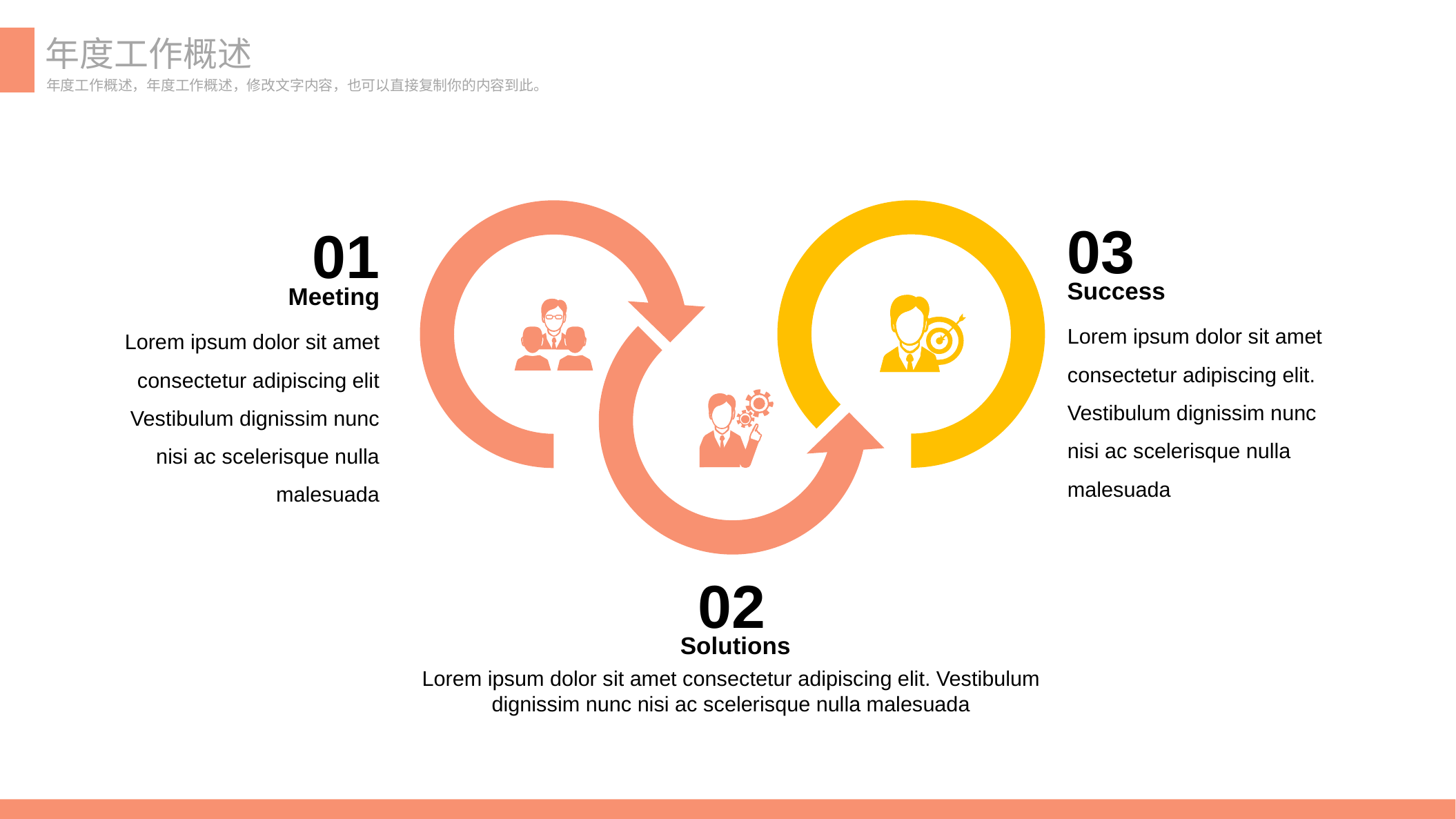

年度工作概述
年度工作概述，年度工作概述，修改文字内容，也可以直接复制你的内容到此。

03
Success
Lorem ipsum dolor sit amet consectetur adipiscing elit. Vestibulum dignissim nunc nisi ac scelerisque nulla malesuada
01
Meeting
Lorem ipsum dolor sit amet consectetur adipiscing elit Vestibulum dignissim nunc nisi ac scelerisque nulla malesuada

02
Solutions
Lorem ipsum dolor sit amet consectetur adipiscing elit. Vestibulum dignissim nunc nisi ac scelerisque nulla malesuada